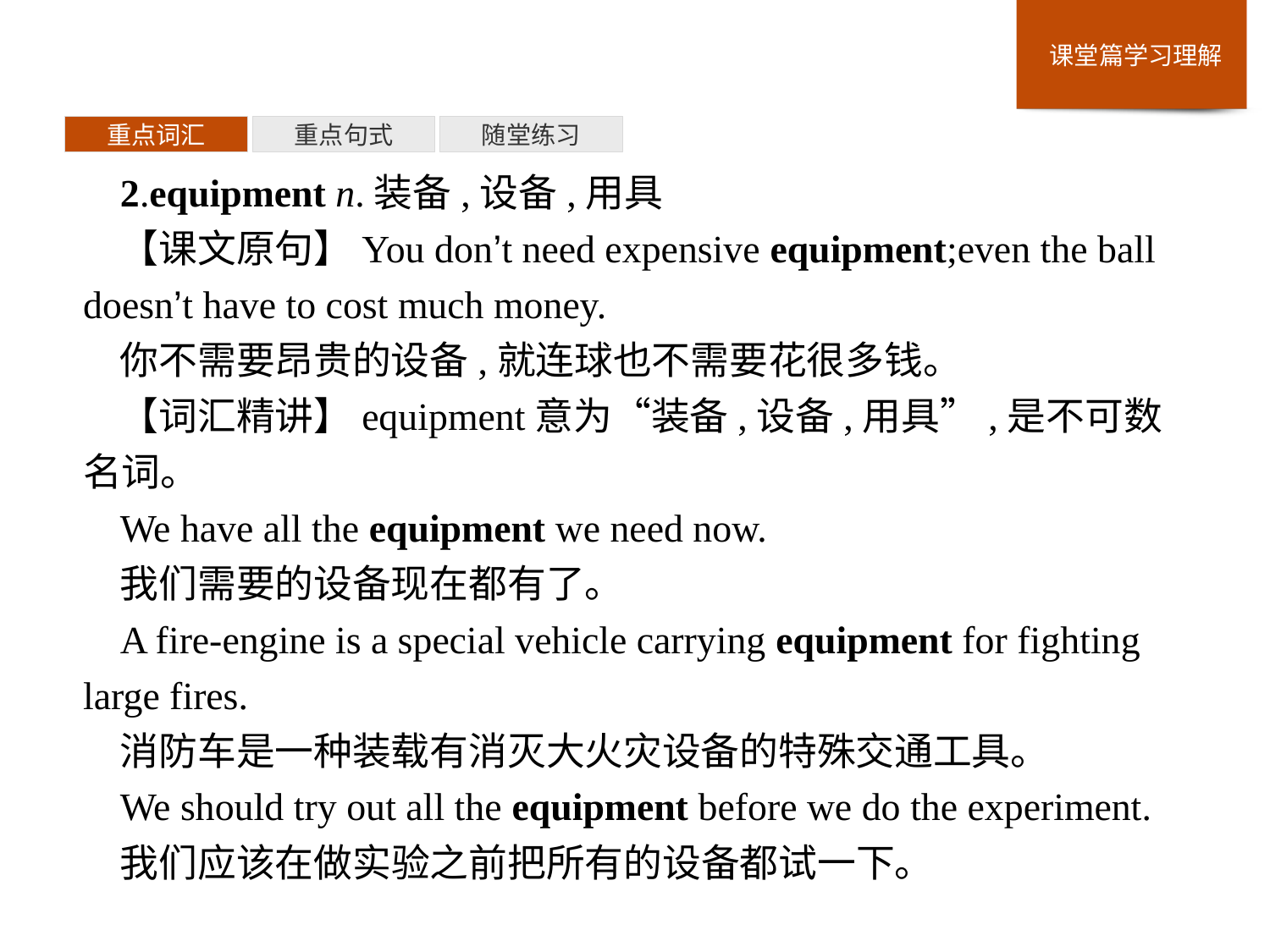

重点词汇
重点句式
随堂练习
2.equipment n.装备,设备,用具
【课文原句】You don’t need expensive equipment;even the ball doesn’t have to cost much money.
你不需要昂贵的设备,就连球也不需要花很多钱。
【词汇精讲】equipment意为“装备,设备,用具”,是不可数名词。
We have all the equipment we need now.
我们需要的设备现在都有了。
A fire-engine is a special vehicle carrying equipment for fighting large fires.
消防车是一种装载有消灭大火灾设备的特殊交通工具。
We should try out all the equipment before we do the experiment.
我们应该在做实验之前把所有的设备都试一下。